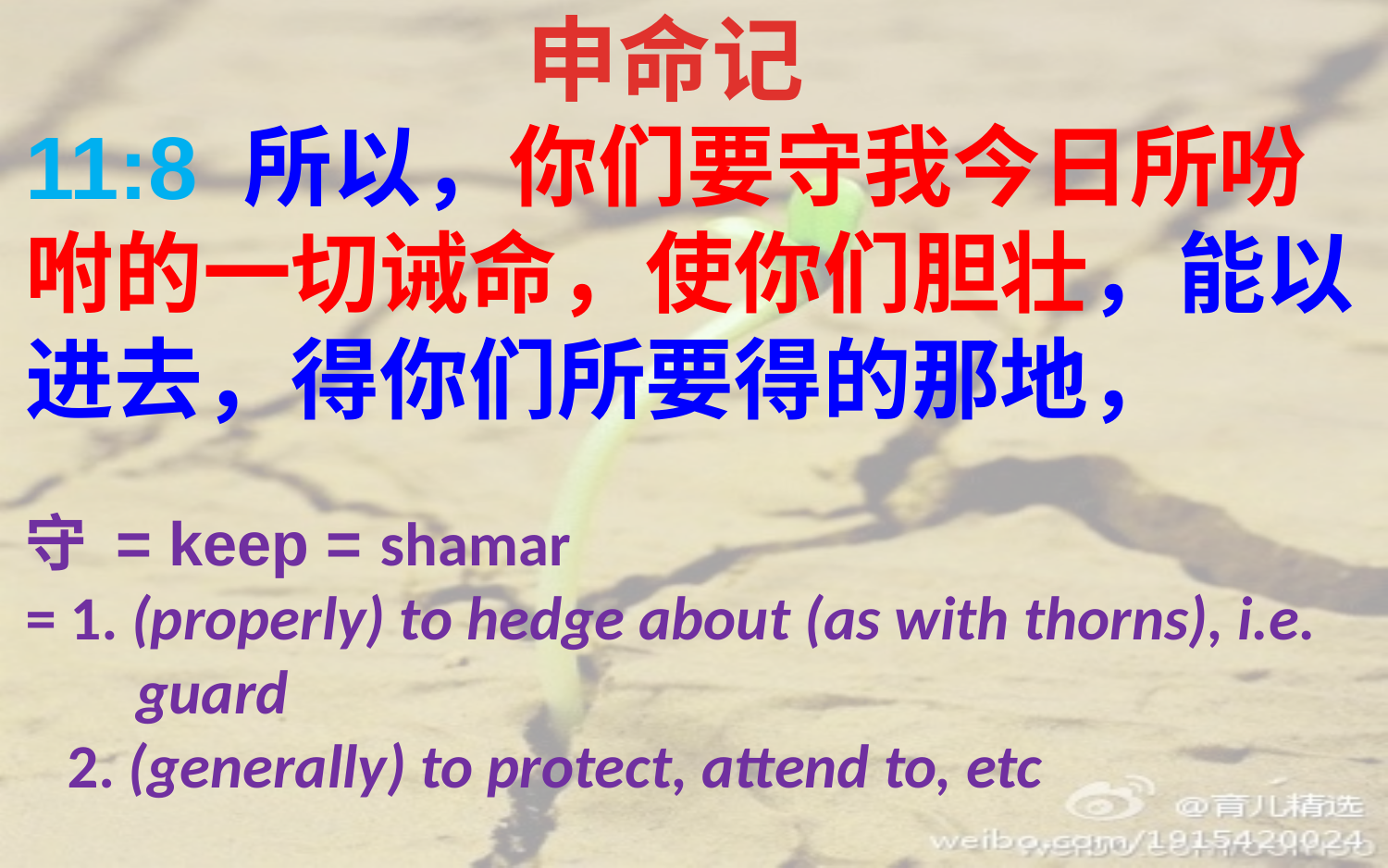

申命记
11:8 所以，你们要守我今日所吩咐的一切诫命，使你们胆壮，能以进去，得你们所要得的那地，

守 = keep = shamar
= 1. (properly) to hedge about (as with thorns), i.e.
        guard
   2. (generally) to protect, attend to, etc